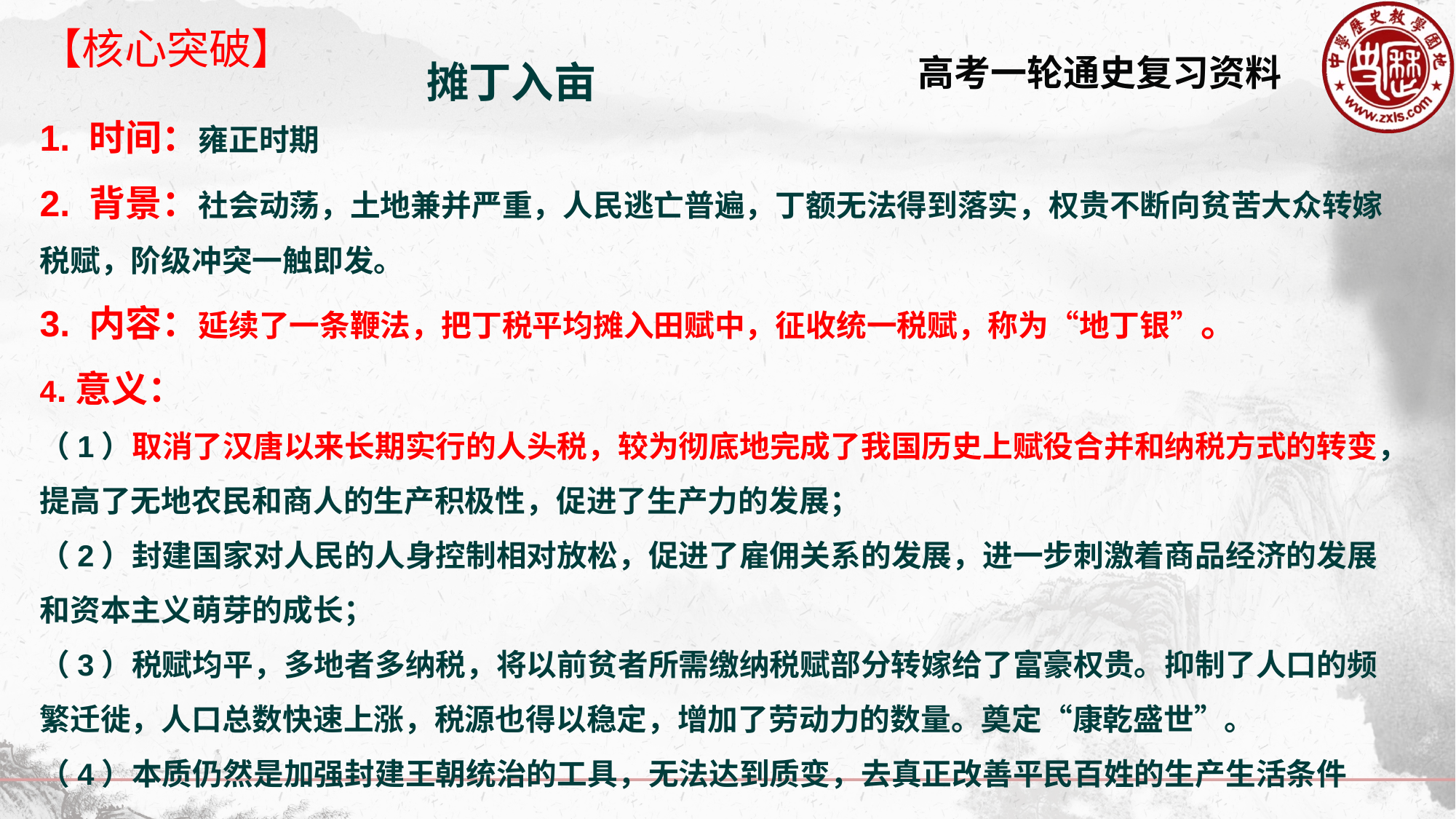

【核心突破】
摊丁入亩
1. 时间：雍正时期
2. 背景：社会动荡，土地兼并严重，人民逃亡普遍，丁额无法得到落实，权贵不断向贫苦大众转嫁税赋，阶级冲突一触即发。
3. 内容：延续了一条鞭法，把丁税平均摊入田赋中，征收统一税赋，称为“地丁银”。
4.意义：
（1）取消了汉唐以来长期实行的人头税，较为彻底地完成了我国历史上赋役合并和纳税方式的转变，提高了无地农民和商人的生产积极性，促进了生产力的发展；
（2）封建国家对人民的人身控制相对放松，促进了雇佣关系的发展，进一步刺激着商品经济的发展和资本主义萌芽的成长；
（3）税赋均平，多地者多纳税，将以前贫者所需缴纳税赋部分转嫁给了富豪权贵。抑制了人口的频繁迁徙，人口总数快速上涨，税源也得以稳定，增加了劳动力的数量。奠定“康乾盛世”。
（4）本质仍然是加强封建王朝统治的工具，无法达到质变，去真正改善平民百姓的生产生活条件